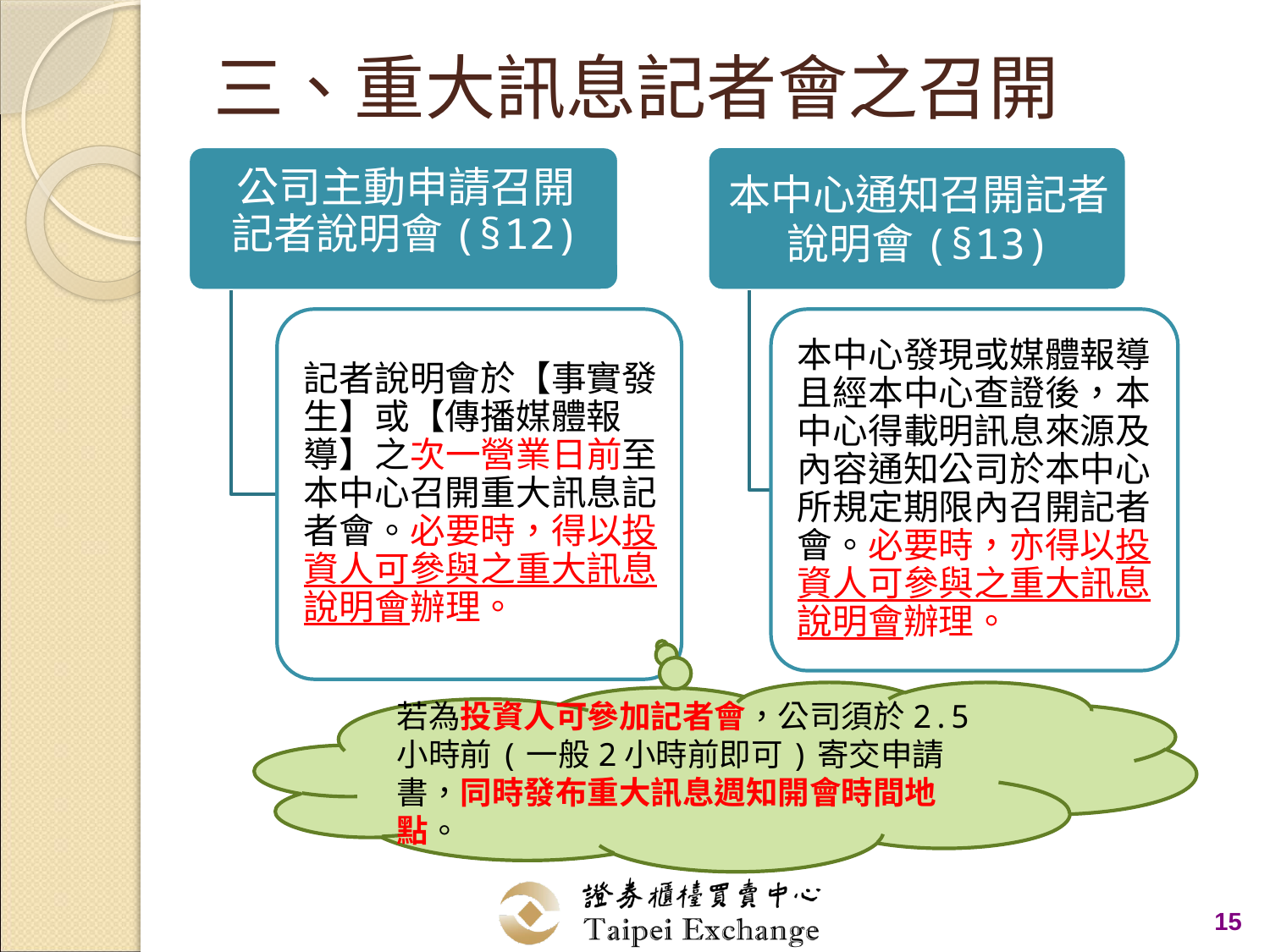

# 三、重大訊息記者會之召開
公司主動申請召開
記者說明會(§12)
記者說明會於【事實發生】或【傳播媒體報導】之次一營業日前至本中心召開重大訊息記者會。必要時，得以投資人可參與之重大訊息說明會辦理。
本中心通知召開記者說明會(§13)
本中心發現或媒體報導且經本中心查證後，本中心得載明訊息來源及內容通知公司於本中心所規定期限內召開記者會。必要時，亦得以投資人可參與之重大訊息說明會辦理。

若為投資人可參加記者會，公司須於2.5小時前(一般2小時前即可)寄交申請書，同時發布重大訊息週知開會時間地點。
15